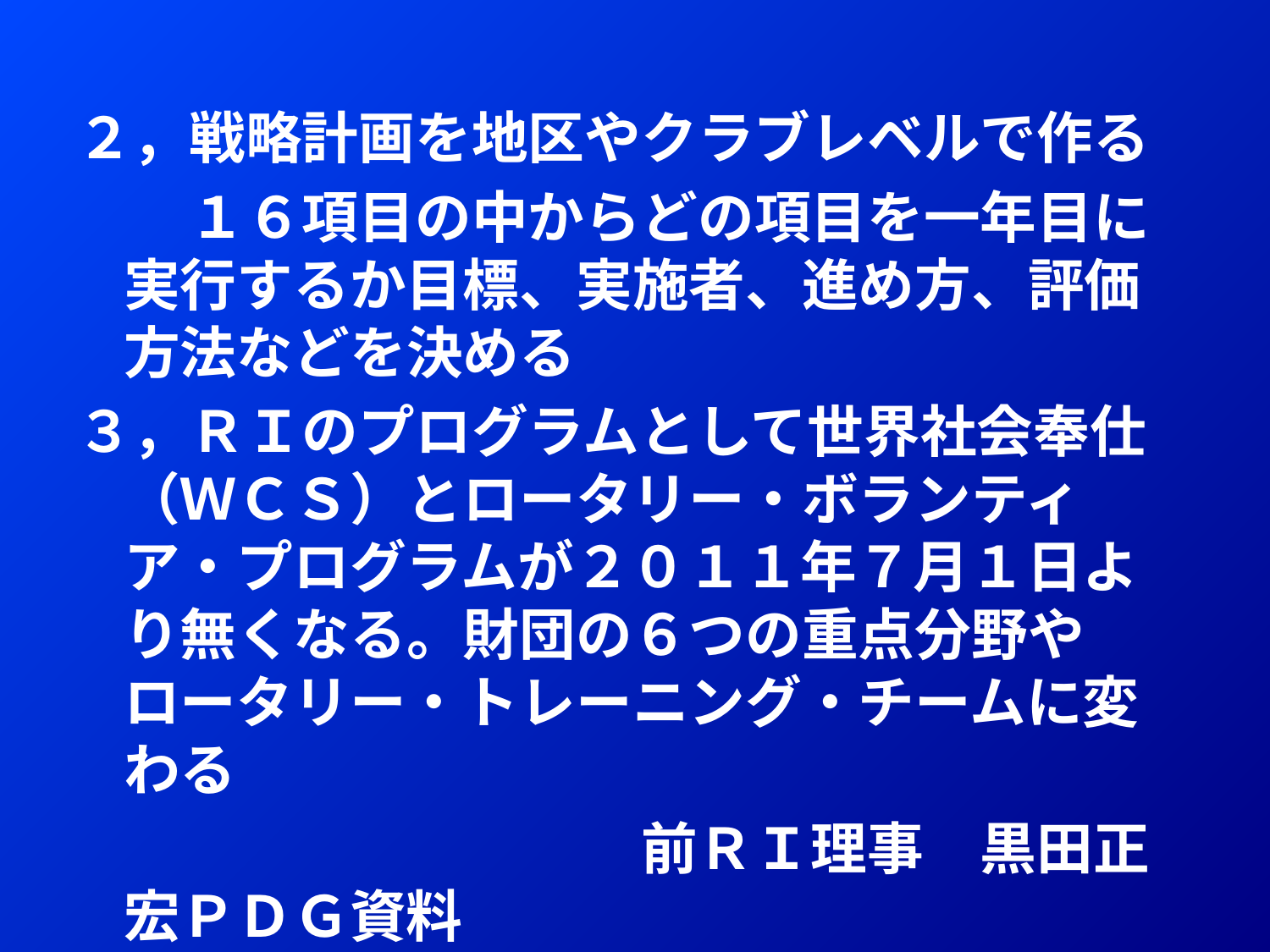

２，戦略計画を地区やクラブレベルで作る
　　１６項目の中からどの項目を一年目に実行するか目標、実施者、進め方、評価方法などを決める
３，ＲＩのプログラムとして世界社会奉仕（ＷＣＳ）とロータリー・ボランティア・プログラムが２０１１年７月１日より無くなる。財団の６つの重点分野やロータリー・トレーニング・チームに変わる
　　　　　　　　　　前ＲＩ理事　黒田正宏ＰＤＧ資料